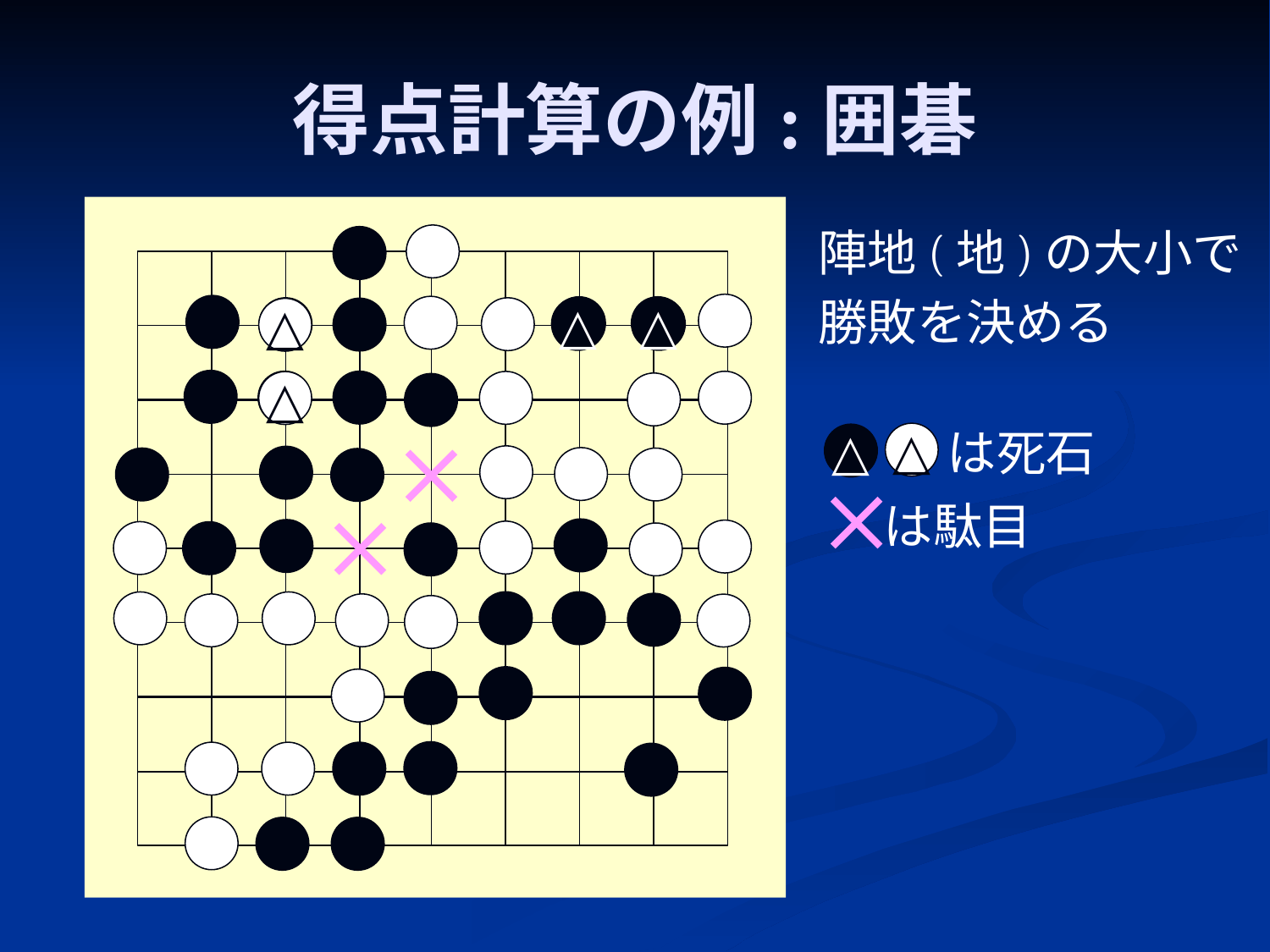

# 得点計算の例:囲碁

陣地(地)の大小で
勝敗を決める
△
△
△
△
は死石
△
△
は駄目